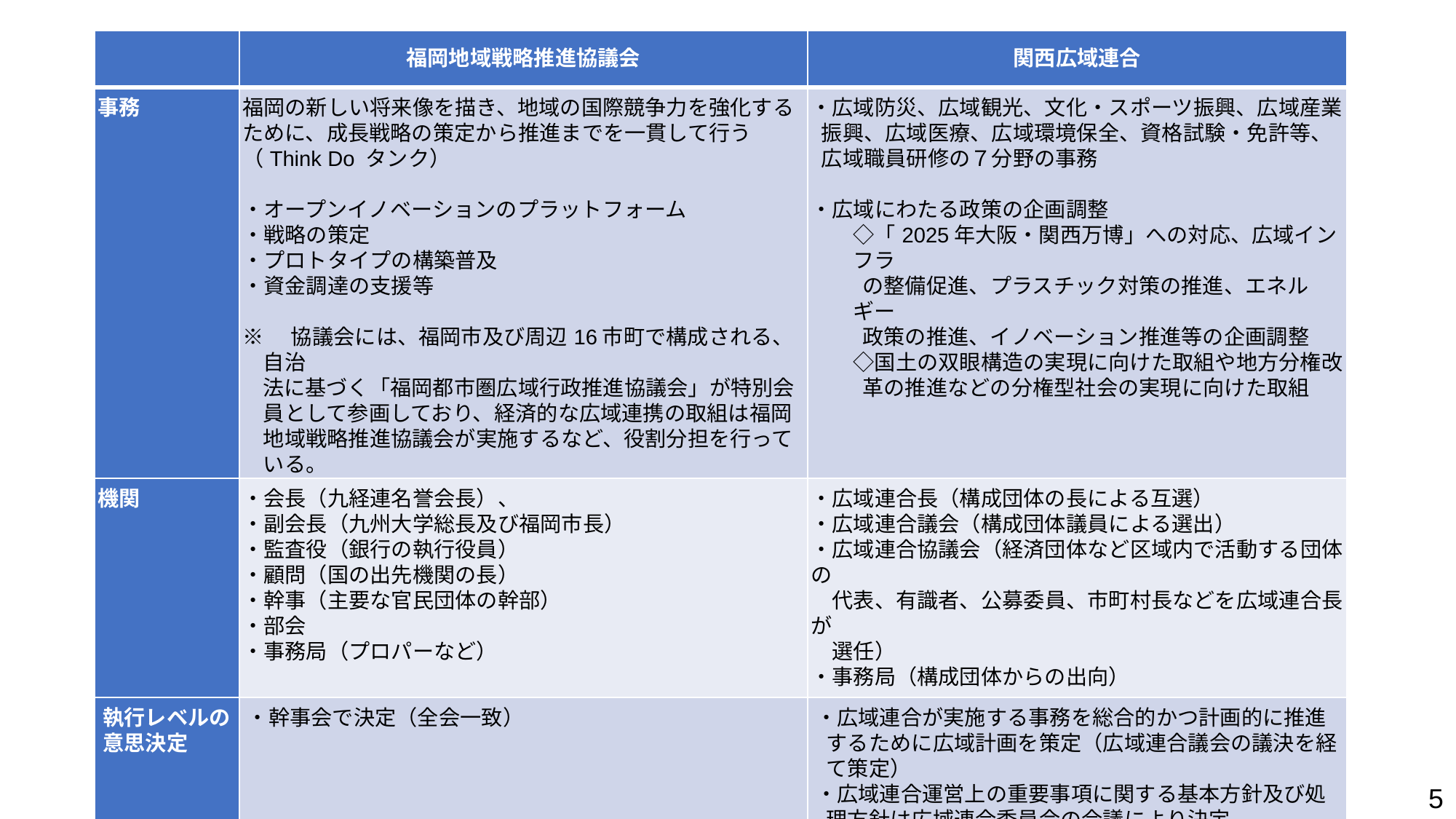

|  | 福岡地域戦略推進協議会 | 関西広域連合 |
| --- | --- | --- |
| 事務 | 福岡の新しい将来像を描き、地域の国際競争力を強化するために、成長戦略の策定から推進までを一貫して行う（Think Do タンク）   ・オープンイノベーションのプラットフォーム ・戦略の策定 ・プロトタイプの構築普及 ・資金調達の支援等   ※　協議会には、福岡市及び周辺16市町で構成される、自治 法に基づく「福岡都市圏広域行政推進協議会」が特別会員として参画しており、経済的な広域連携の取組は福岡地域戦略推進協議会が実施するなど、役割分担を行っている。 | ・広域防災、広域観光、文化・スポーツ振興、広域産業振興、広域医療、広域環境保全、資格試験・免許等、広域職員研修の７分野の事務 ・広域にわたる政策の企画調整 　◇「2025年大阪・関西万博」への対応、広域インフラ の整備促進、プラスチック対策の推進、エネルギー 政策の推進、イノベーション推進等の企画調整 　◇国土の双眼構造の実現に向けた取組や地方分権改 革の推進などの分権型社会の実現に向けた取組 |
| 機関 | ・会長（九経連名誉会長）、 ・副会長（九州大学総長及び福岡市長） ・監査役（銀行の執行役員） ・顧問（国の出先機関の長） ・幹事（主要な官民団体の幹部） ・部会 ・事務局（プロパーなど） | ・広域連合長（構成団体の長による互選） ・広域連合議会（構成団体議員による選出） ・広域連合協議会（経済団体など区域内で活動する団体の 　代表、有識者、公募委員、市町村長などを広域連合長が 　選任） ・事務局（構成団体からの出向） |
| 執行レベルの意思決定 | ・幹事会で決定（全会一致） | ・広域連合が実施する事務を総合的かつ計画的に推進するために広域計画を策定（広域連合議会の議決を経て策定） ・広域連合運営上の重要事項に関する基本方針及び処理方針は広域連合委員会の合議により決定 |
5